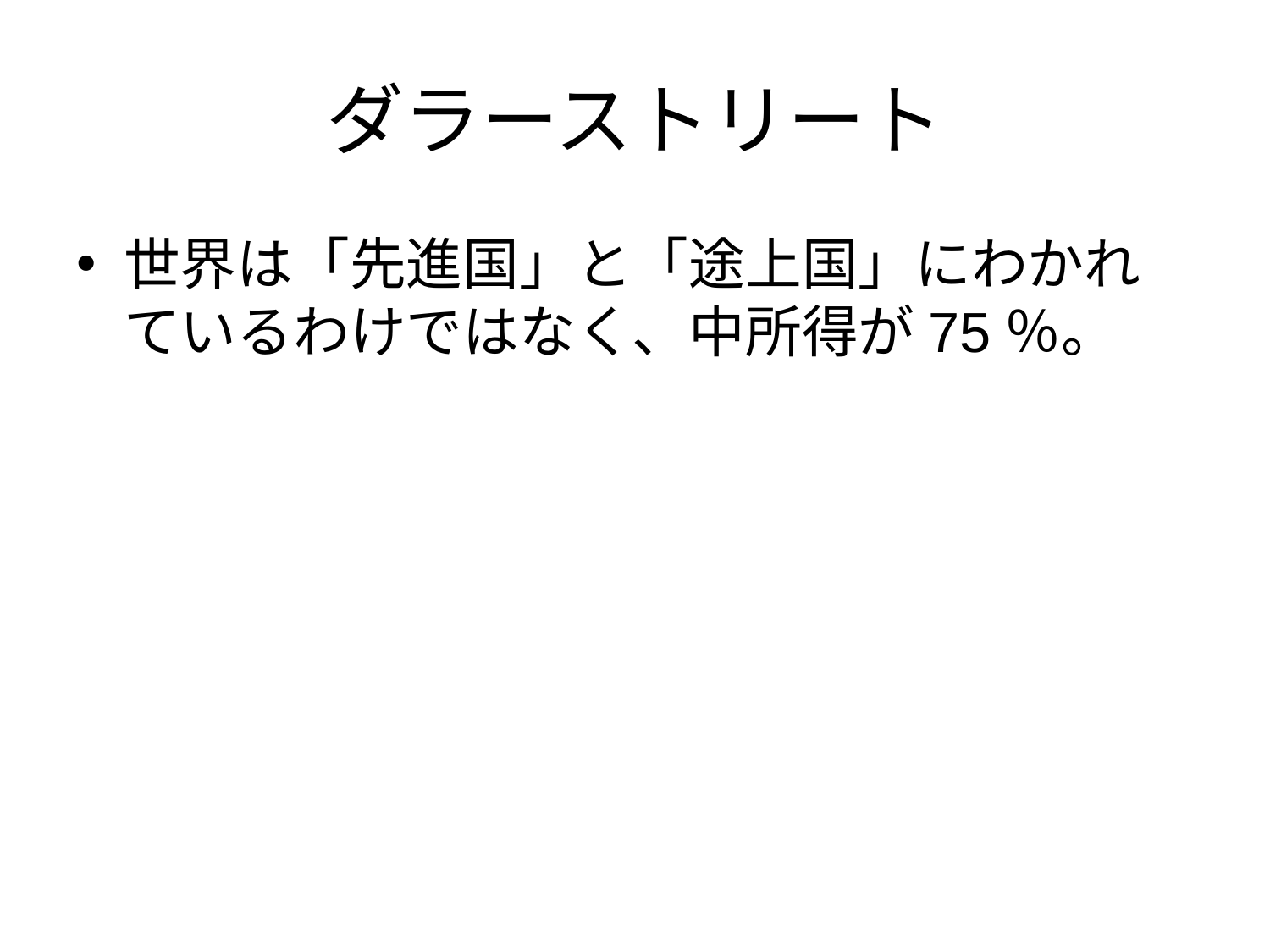

# ダラーストリート
世界は「先進国」と「途上国」にわかれているわけではなく、中所得が75％。